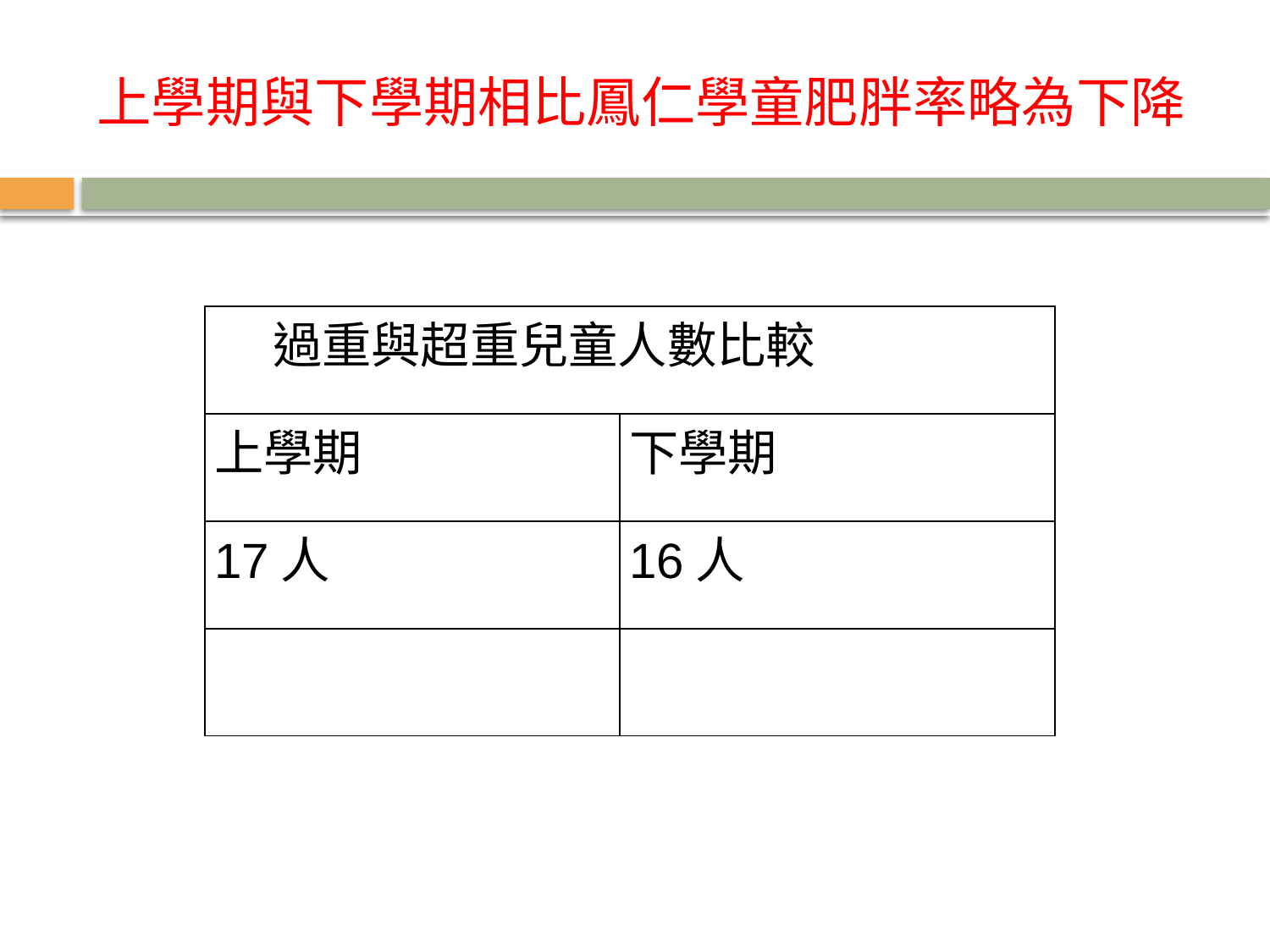

# 上學期與下學期相比鳳仁學童肥胖率略為下降
| 過重與超重兒童人數比較 |  |
| --- | --- |
| 上學期 | 下學期 |
| 17人 | 16人 |
|  |  |